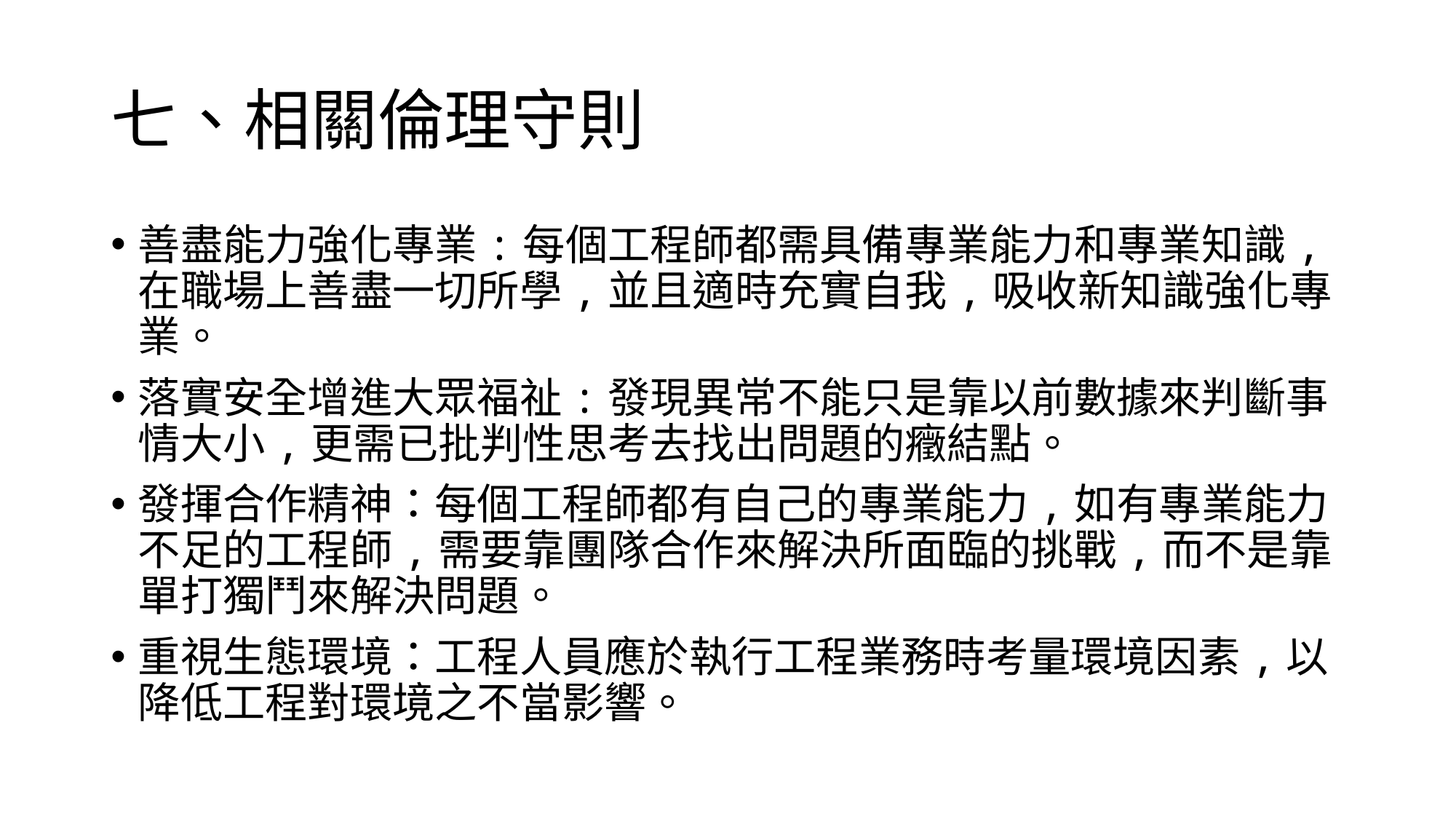

# 七、相關倫理守則
善盡能力強化專業:每個工程師都需具備專業能力和專業知識,在職場上善盡一切所學,並且適時充實自我,吸收新知識強化專業。
落實安全增進大眾福祉:發現異常不能只是靠以前數據來判斷事情大小,更需已批判性思考去找出問題的癥結點。
發揮合作精神：每個工程師都有自己的專業能力,如有專業能力不足的工程師,需要靠團隊合作來解決所面臨的挑戰,而不是靠單打獨鬥來解決問題。
重視生態環境：工程人員應於執行工程業務時考量環境因素,以降低工程對環境之不當影響。